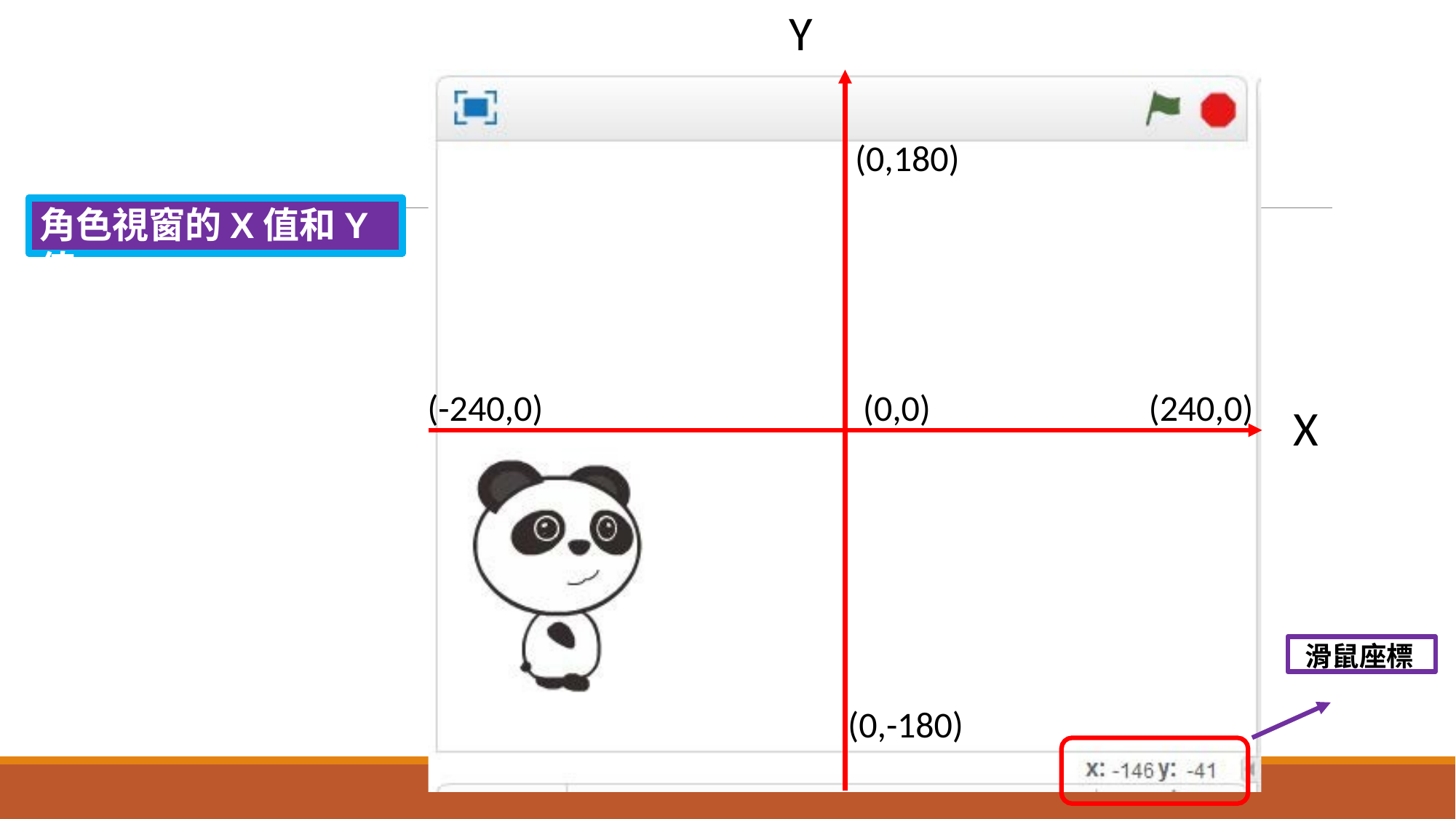

Y

# (0,180)

角色視窗的X值和Y值

(-240,0)
(0,0)
(240,0)
X

滑鼠座標
(0,-180)